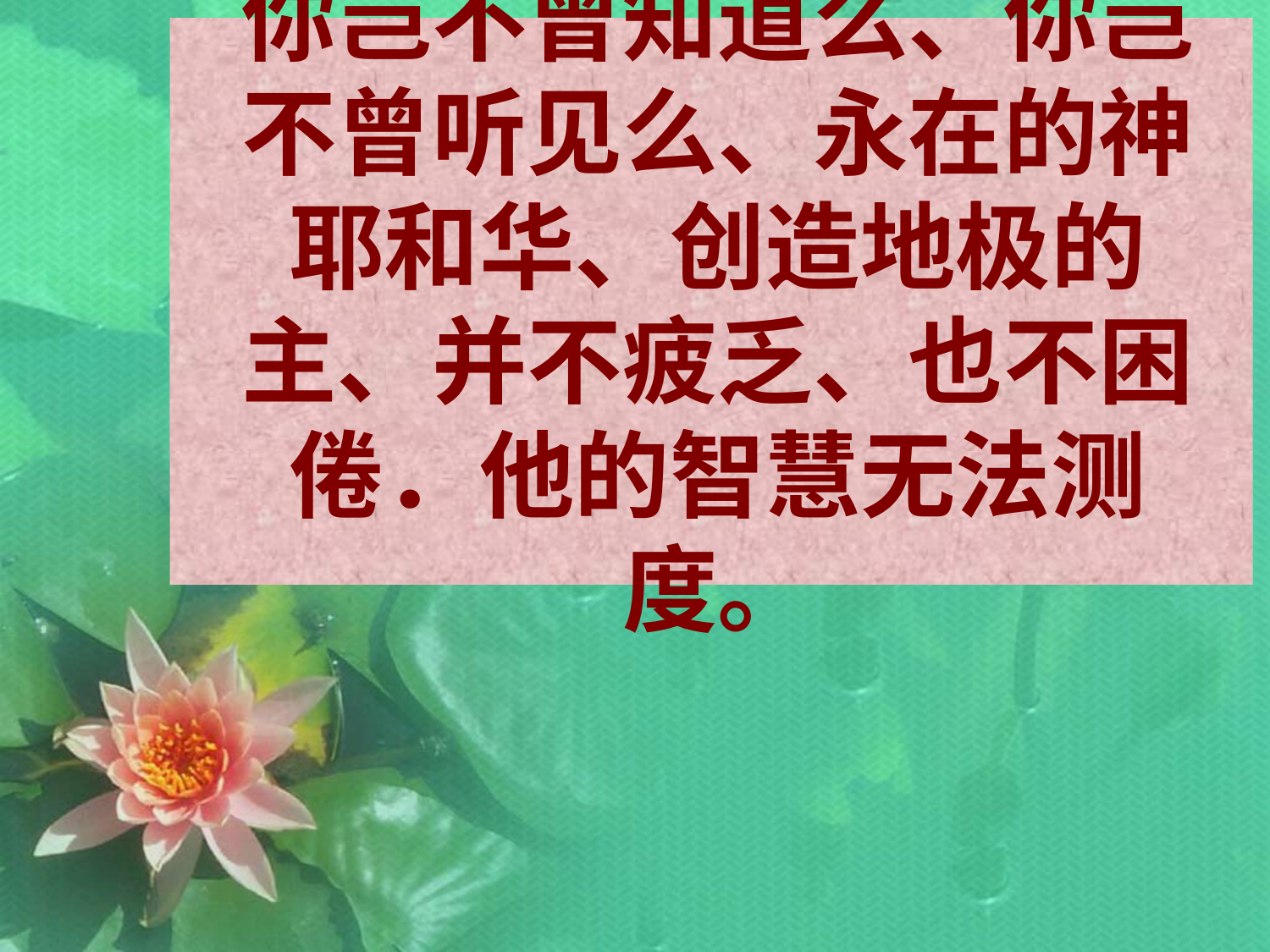

你岂不曾知道么、你岂不曾听见么、永在的神耶和华、创造地极的主、并不疲乏、也不困倦．他的智慧无法测度。